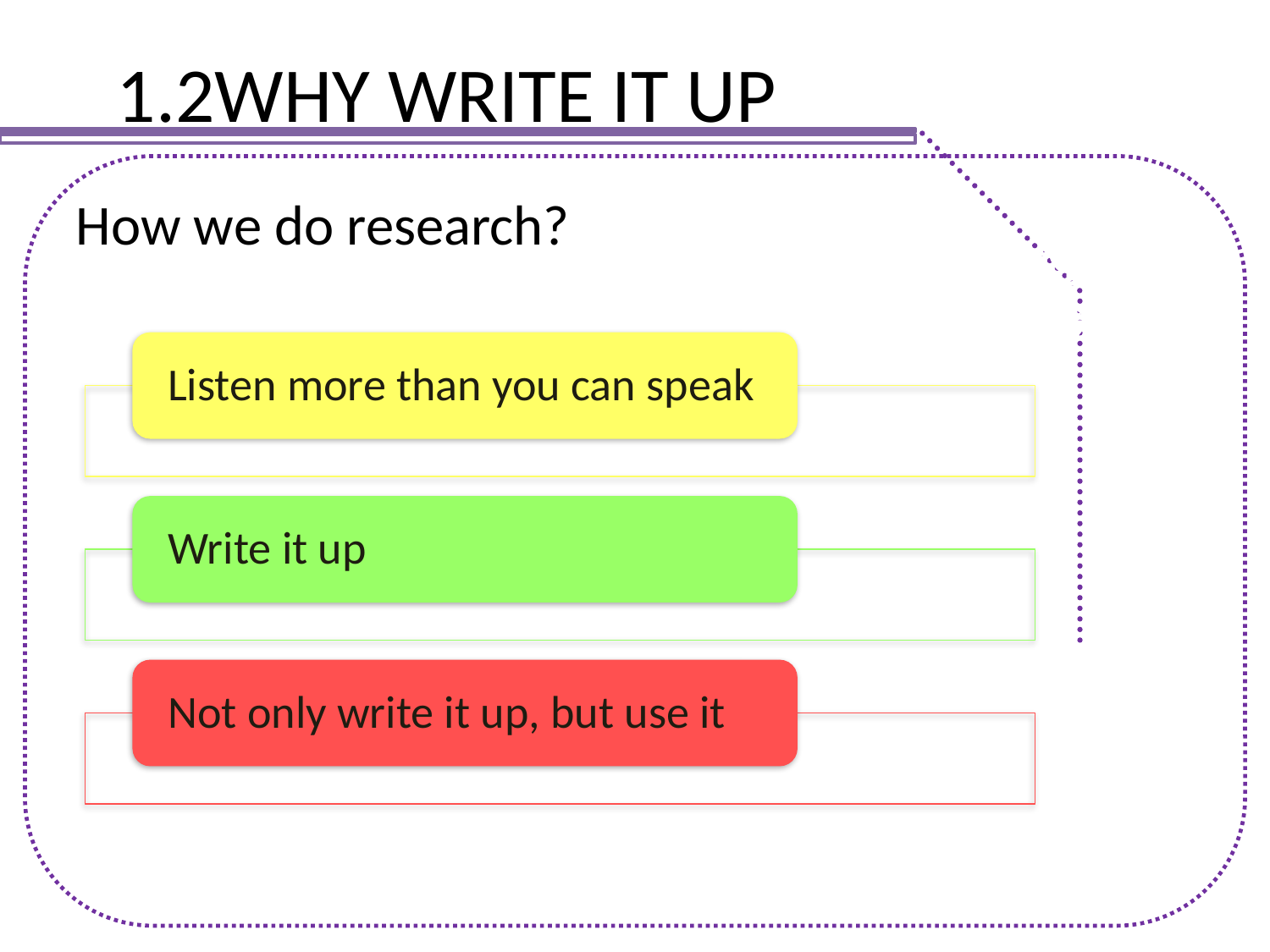

1.2WHY WRITE IT UP

How we do research?

漫漫國際路
1991至今
Listen more than you can speak
Write it up
Not only write it up, but use it
做到美國第一
1981~1990